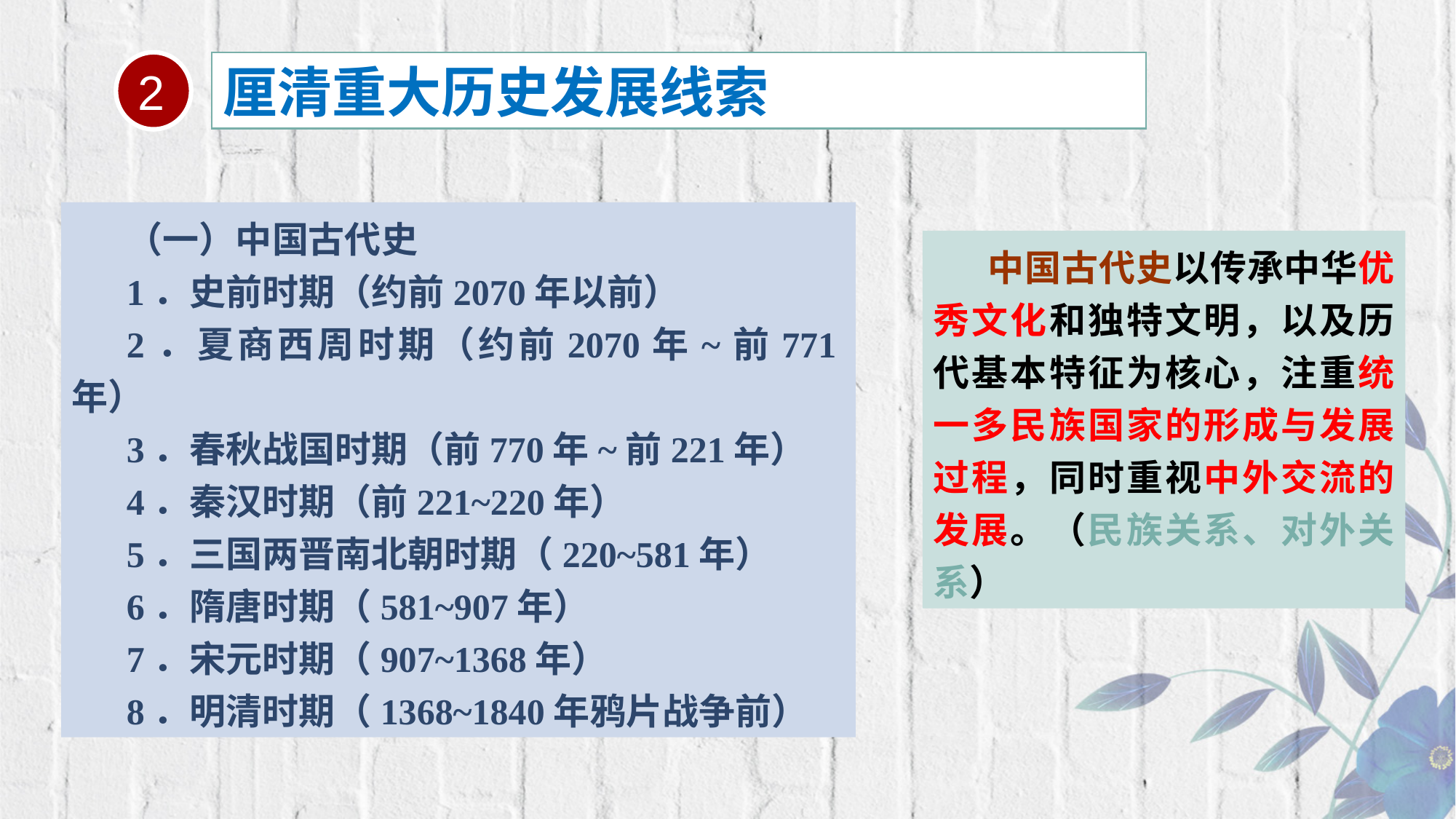

2
厘清重大历史发展线索
（一）中国古代史
1．史前时期（约前2070年以前）
2．夏商西周时期（约前2070年~前771年）
3．春秋战国时期（前770年~前221年）
4．秦汉时期（前221~220年）
5．三国两晋南北朝时期（220~581年）
6．隋唐时期（581~907年）
7．宋元时期（907~1368年）
8．明清时期（1368~1840年鸦片战争前）
中国古代史以传承中华优秀文化和独特文明，以及历代基本特征为核心，注重统一多民族国家的形成与发展过程，同时重视中外交流的发展。（民族关系、对外关系）